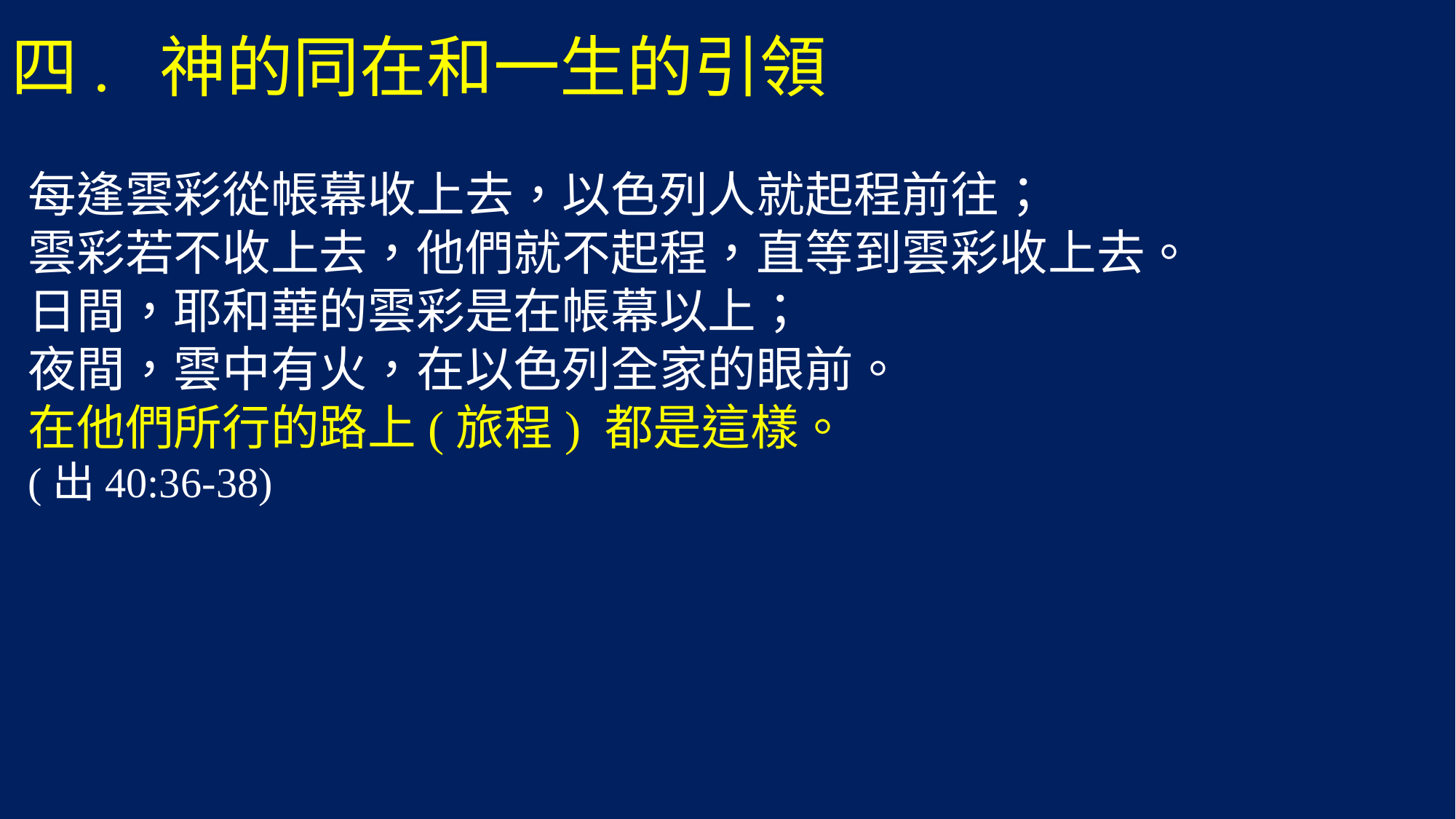

# 四.  神的同在和一生的引領

每逢雲彩從帳幕收上去，以色列人就起程前往；
雲彩若不收上去，他們就不起程，直等到雲彩收上去。
日間，耶和華的雲彩是在帳幕以上；
夜間，雲中有火，在以色列全家的眼前。
在他們所行的路上(旅程) 都是這樣。
(出40:36-38)